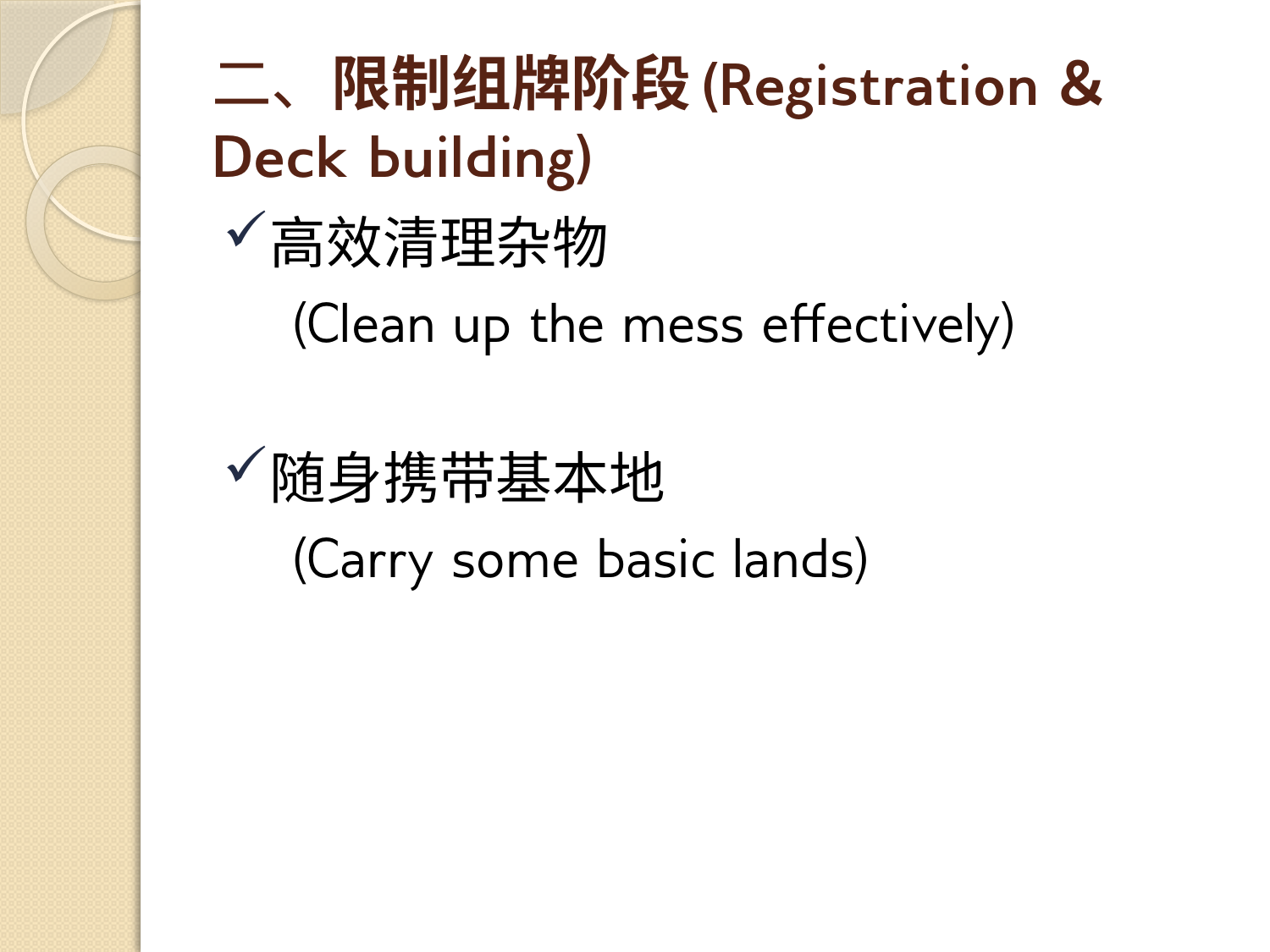

# 二、限制组牌阶段(Registration＆Deck building)
高效清理杂物
　(Clean up the mess effectively)

随身携带基本地
　(Carry some basic lands)